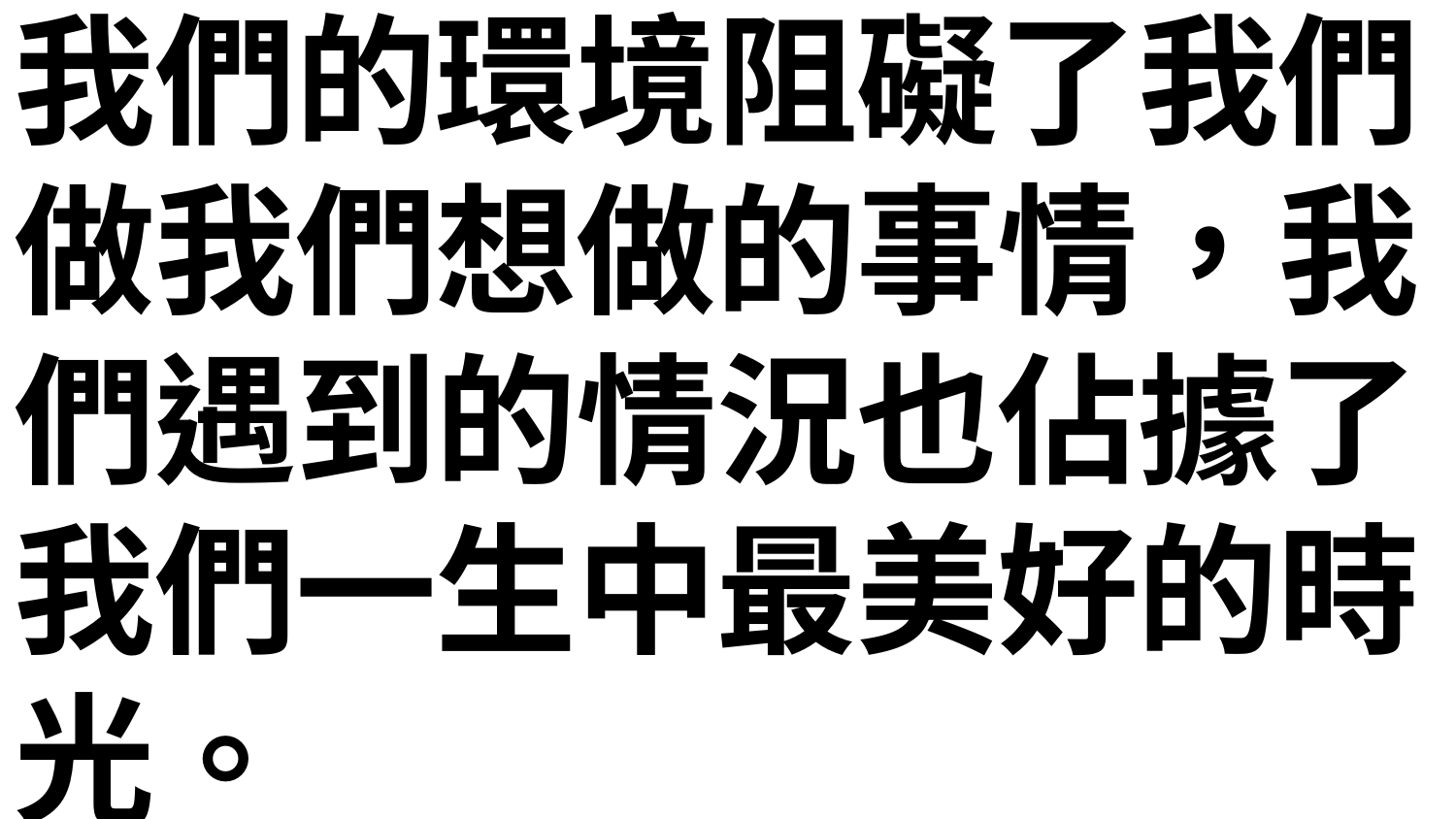

我們的環境阻礙了我們做我們想做的事情，我們遇到的情況也佔據了我們一生中最美好的時光。